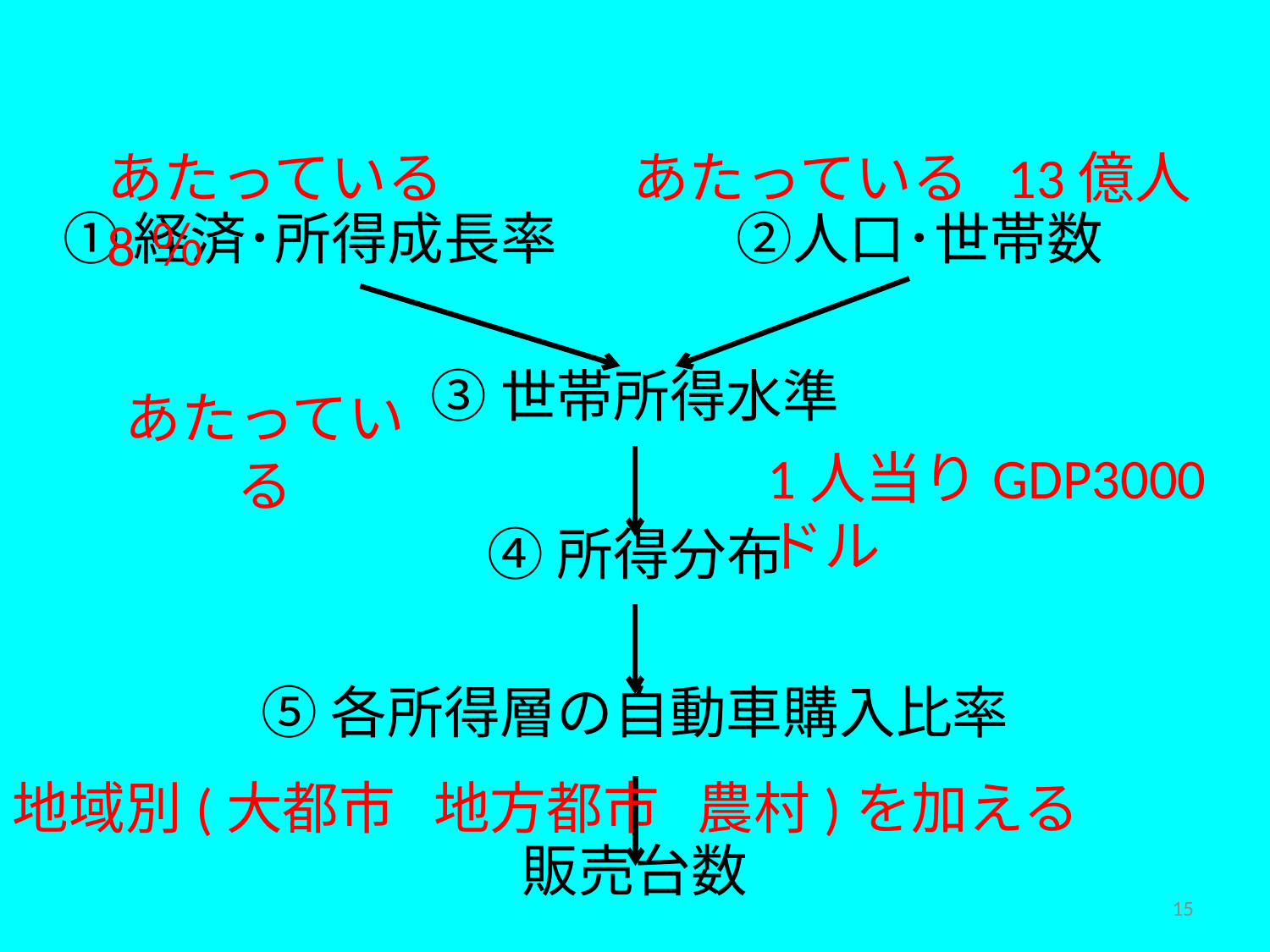

①経済･所得成長率	     ②人口･世帯数

③世帯所得水準

④所得分布

⑤各所得層の自動車購入比率

販売台数
あたっている   8％
あたっている  13億人
あたっている
1人当りGDP3000ドル
地域別(大都市   地方都市   農村)を加える
15